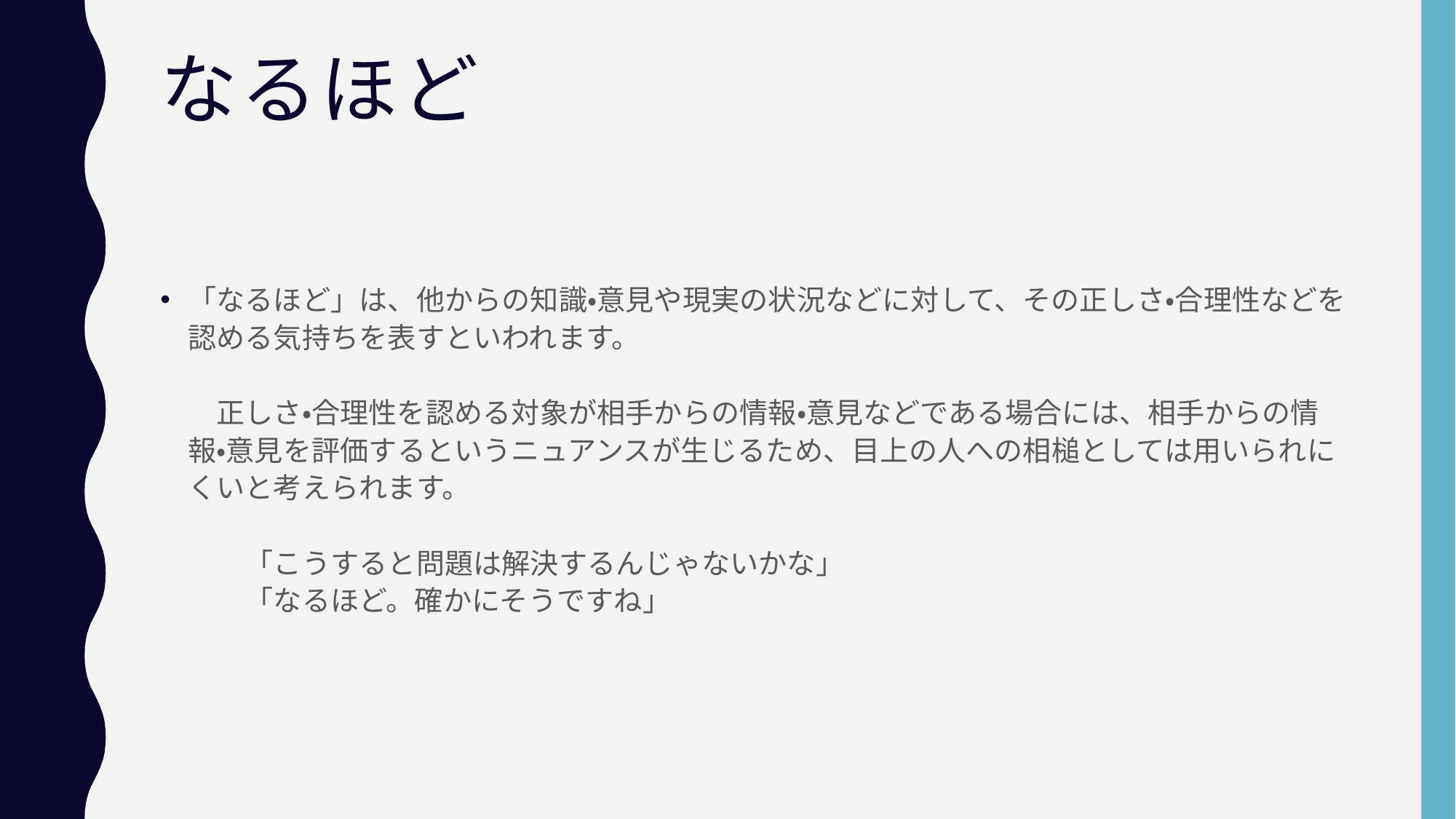

# なるほど
「なるほど」は、他からの知識・意見や現実の状況などに対して、その正しさ・合理性などを認める気持ちを表すといわれます。
　正しさ・合理性を認める対象が相手からの情報・意見などである場合には、相手からの情報・意見を評価するというニュアンスが生じるため、目上の人への相槌としては用いられにくいと考えられます。
　　「こうすると問題は解決するんじゃないかな」
　　「なるほど。確かにそうですね」